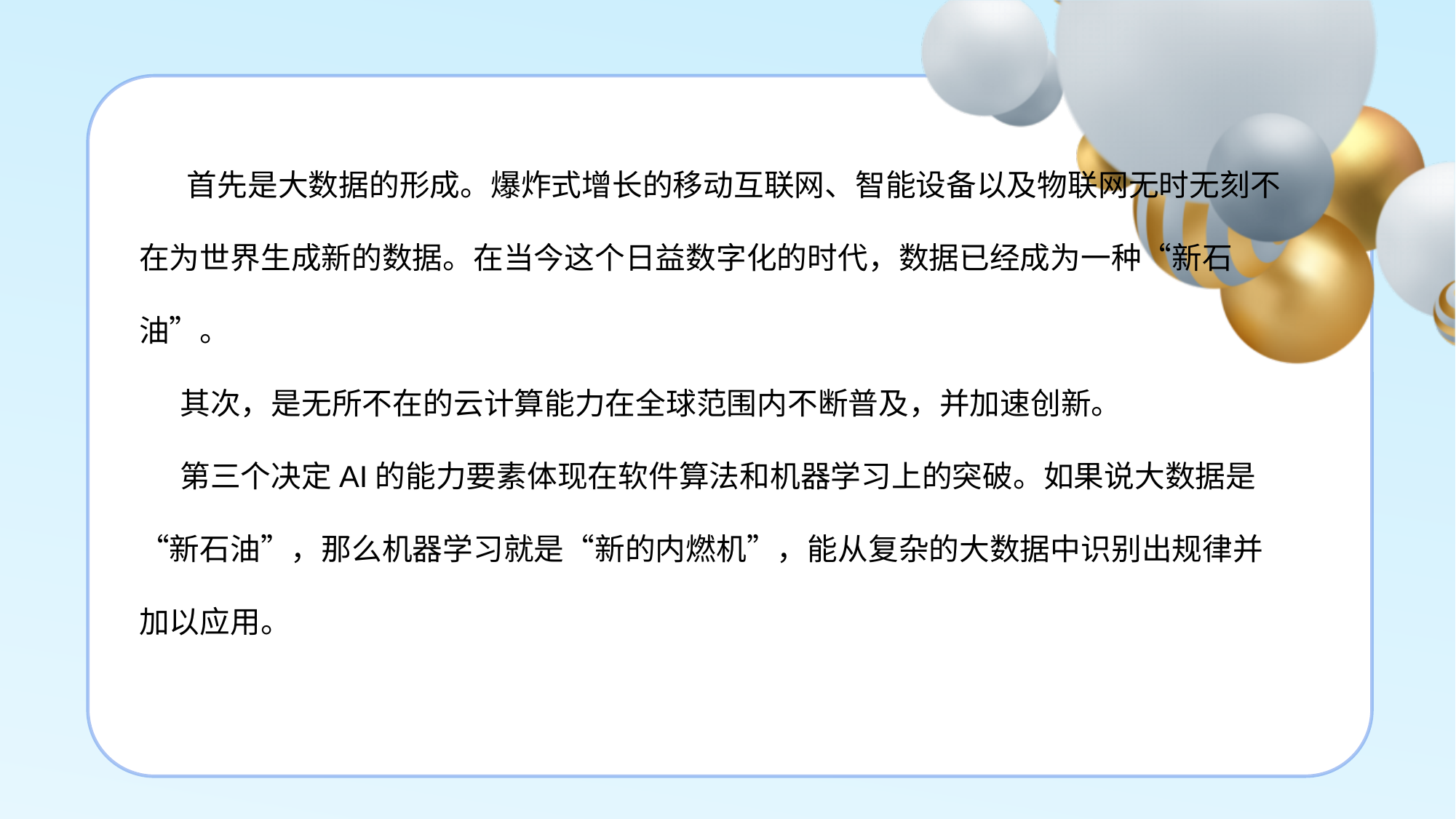

#
      首先是大数据的形成。爆炸式增长的移动互联网、智能设备以及物联网无时无刻不在为世界生成新的数据。在当今这个日益数字化的时代，数据已经成为一种“新石油”。
     其次，是无所不在的云计算能力在全球范围内不断普及，并加速创新。
     第三个决定AI的能力要素体现在软件算法和机器学习上的突破。如果说大数据是“新石油”，那么机器学习就是“新的内燃机”，能从复杂的大数据中识别出规律并加以应用。